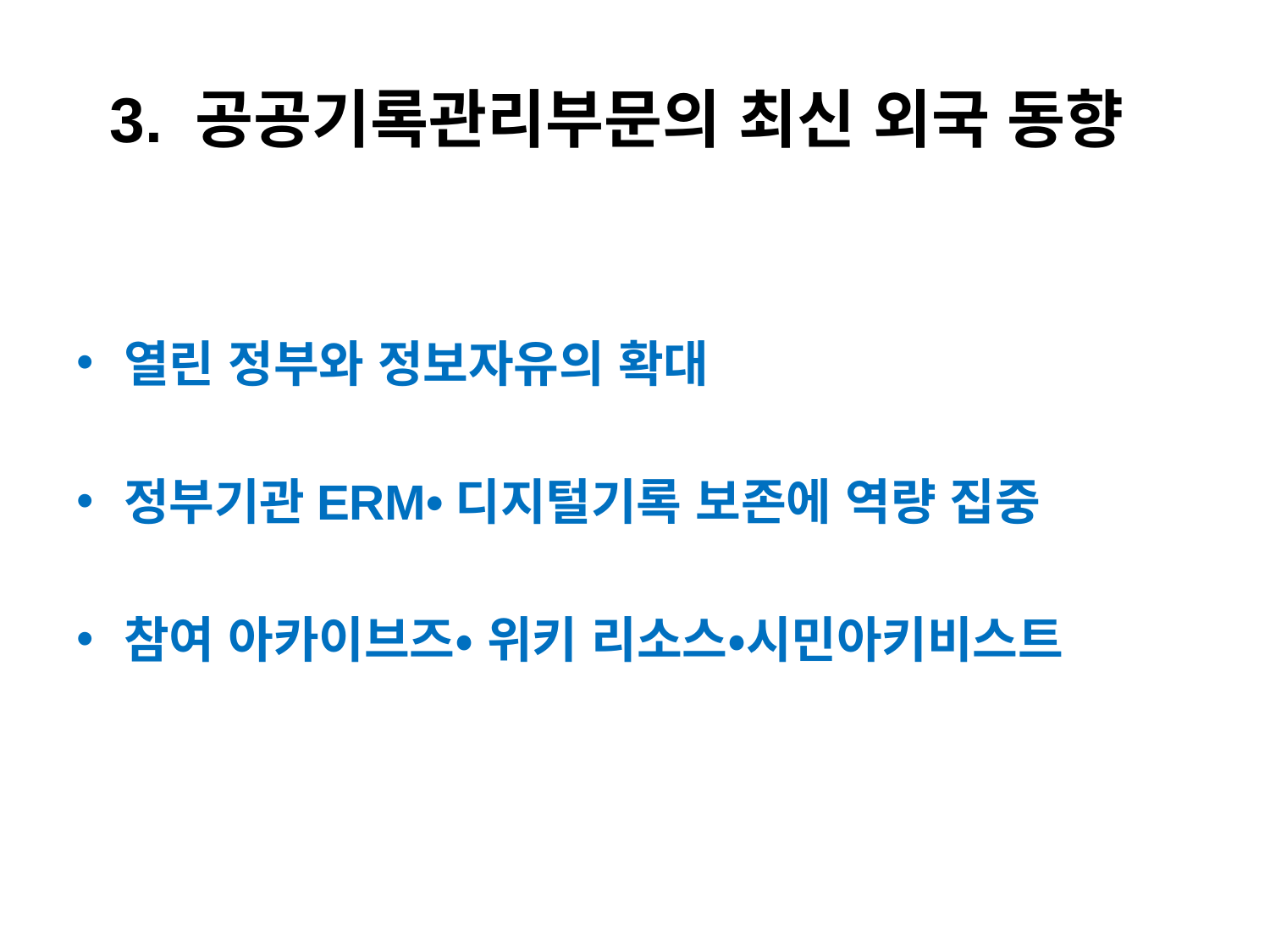

# 3. 공공기록관리부문의 최신 외국 동향
열린 정부와 정보자유의 확대

정부기관ERM•디지털기록 보존에 역량 집중

참여 아카이브즈• 위키 리소스•시민아키비스트